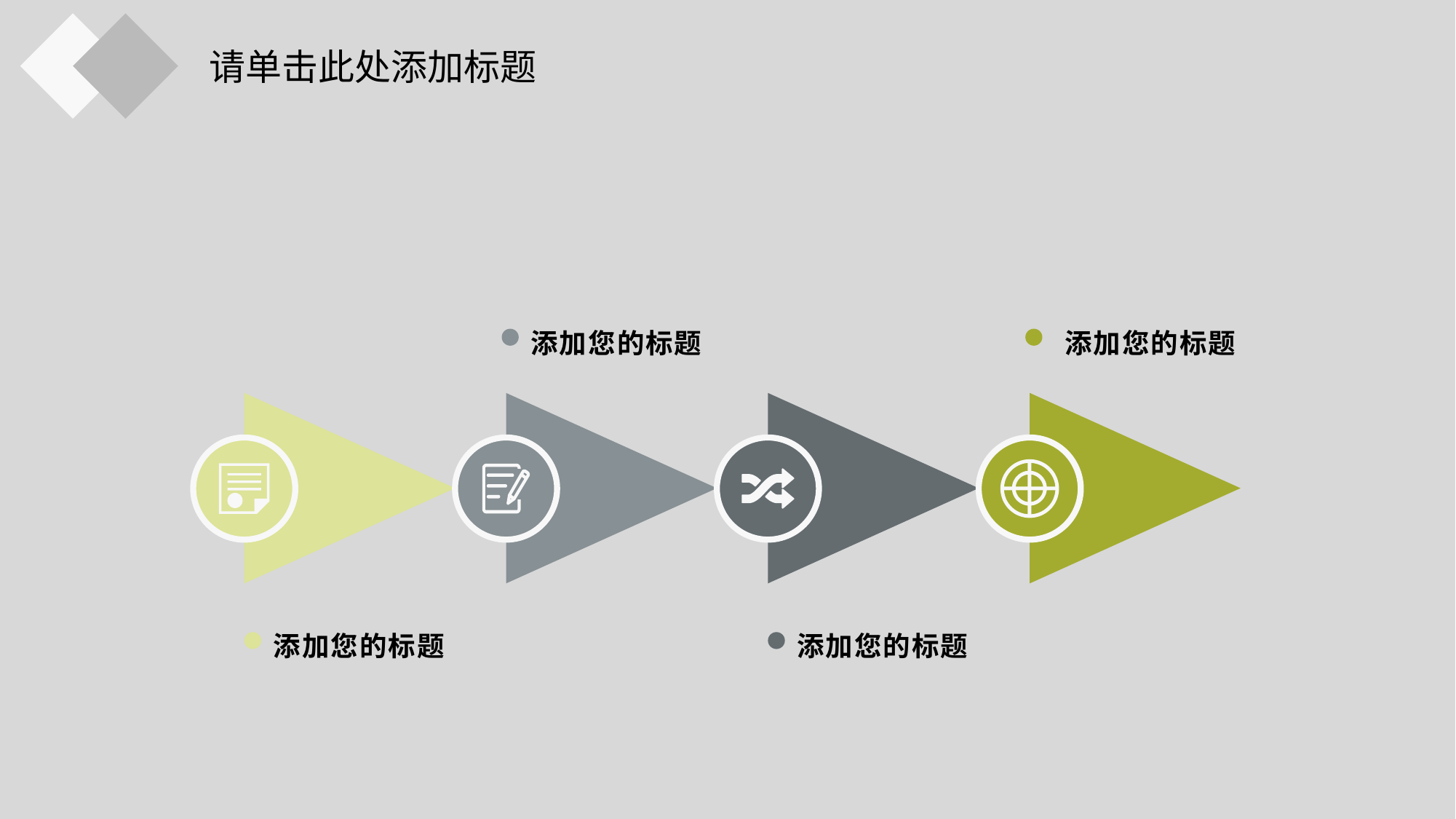

请单击此处添加标题
添加您的标题
添加您的标题

添加您的标题
添加您的标题